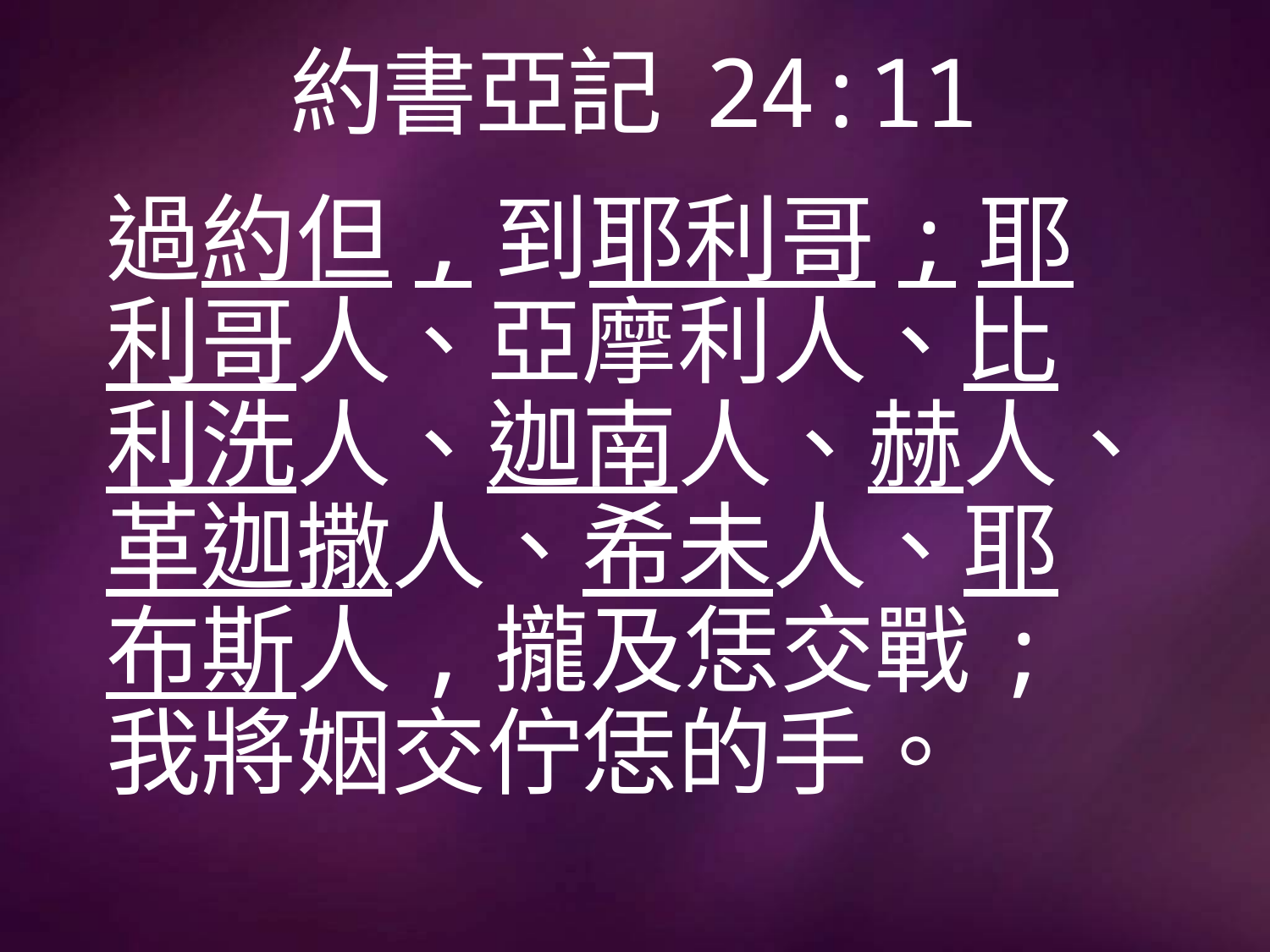

# 約書亞記 24:11
過約但,到耶利哥;耶利哥人、亞摩利人、比利洗人、迦南人、赫人、革迦撒人、希未人、耶布斯人,攏及恁交戰;我將姻交佇恁的手。